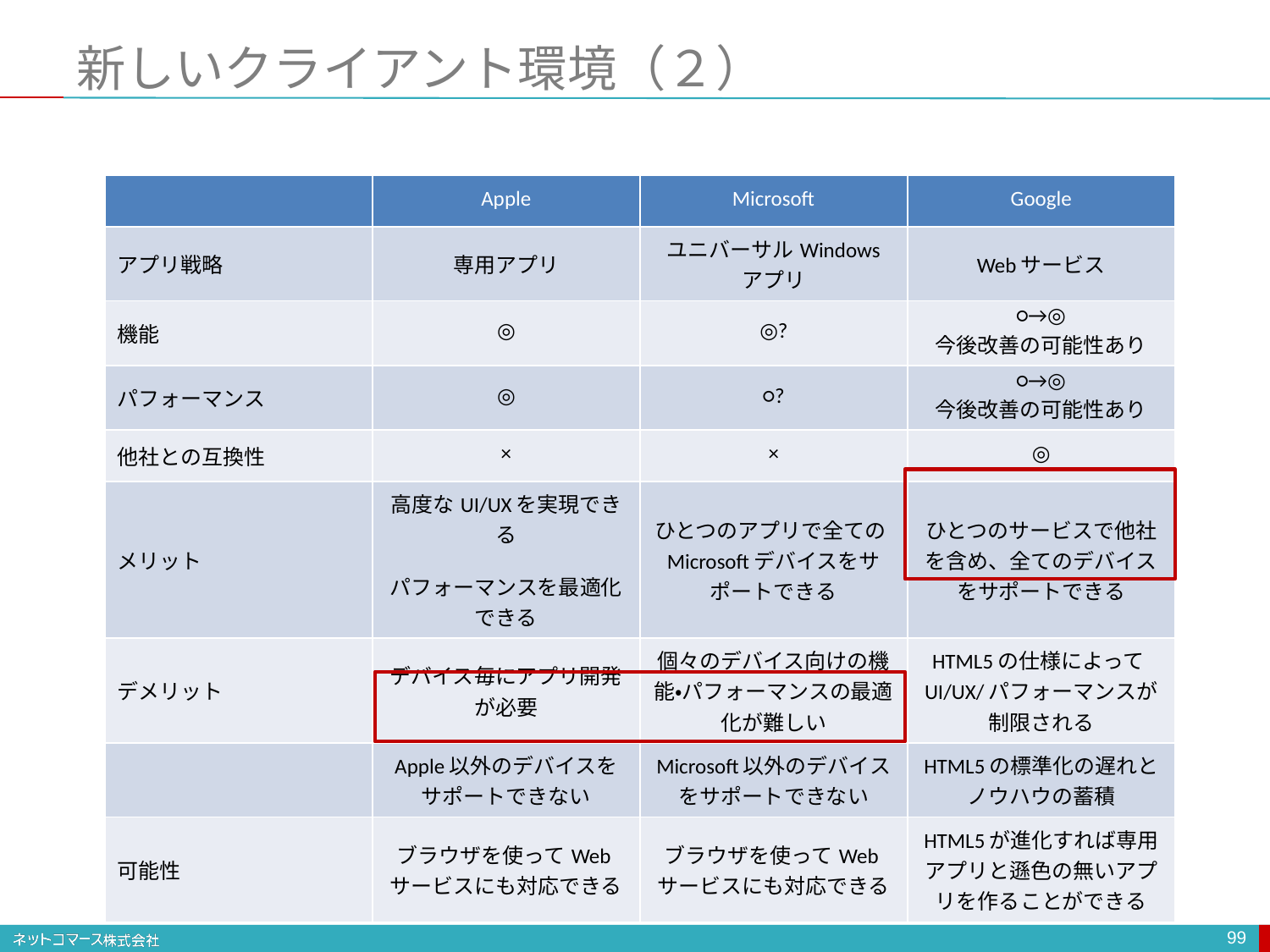

# 新しいクライアント環境（２）
|  | Apple | Microsoft | Google |
| --- | --- | --- | --- |
| アプリ戦略 | 専用アプリ | ユニバーサルWindows アプリ | Webサービス |
| 機能 | ◎ | ◎? | ○→◎ 今後改善の可能性あり |
| パフォーマンス | ◎ | ○? | ○→◎ 今後改善の可能性あり |
| 他社との互換性 | × | × | ◎ |
| メリット | 高度なUI/UXを実現できる パフォーマンスを最適化できる | ひとつのアプリで全てのMicrosoftデバイスをサポートできる | ひとつのサービスで他社を含め、全てのデバイスをサポートできる |
| デメリット | デバイス毎にアプリ開発 が必要 | 個々のデバイス向けの機能・パフォーマンスの最適化が難しい | HTML5の仕様によってUI/UX/パフォーマンスが制限される |
|  | Apple以外のデバイスをサポートできない | Microsoft以外のデバイスをサポートできない | HTML5の標準化の遅れと ノウハウの蓄積 |
| 可能性 | ブラウザを使ってWebサービスにも対応できる | ブラウザを使ってWebサービスにも対応できる | HTML5が進化すれば専用アプリと遜色の無いアプリを作ることができる |

99